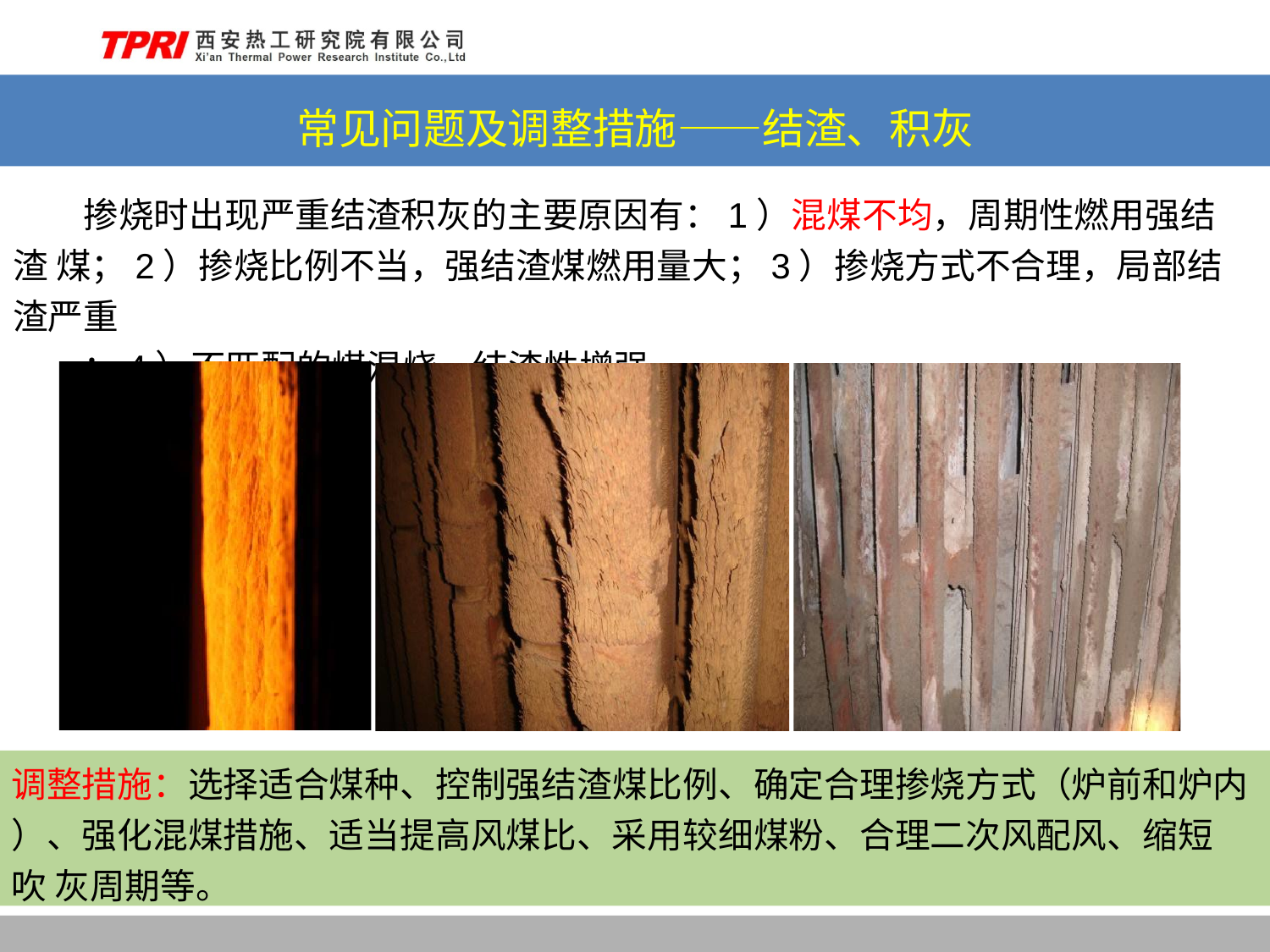

# 常见问题及调整措施——结渣、积灰
掺烧时出现严重结渣积灰的主要原因有：1）混煤不均，周期性燃用强结渣 煤；2）掺烧比例不当，强结渣煤燃用量大；3）掺烧方式不合理，局部结渣严重
；4）不匹配的煤混烧，结渣性增强。

调整措施：选择适合煤种、控制强结渣煤比例、确定合理掺烧方式（炉前和炉内
）、强化混煤措施、适当提高风煤比、采用较细煤粉、合理二次风配风、缩短吹 灰周期等。